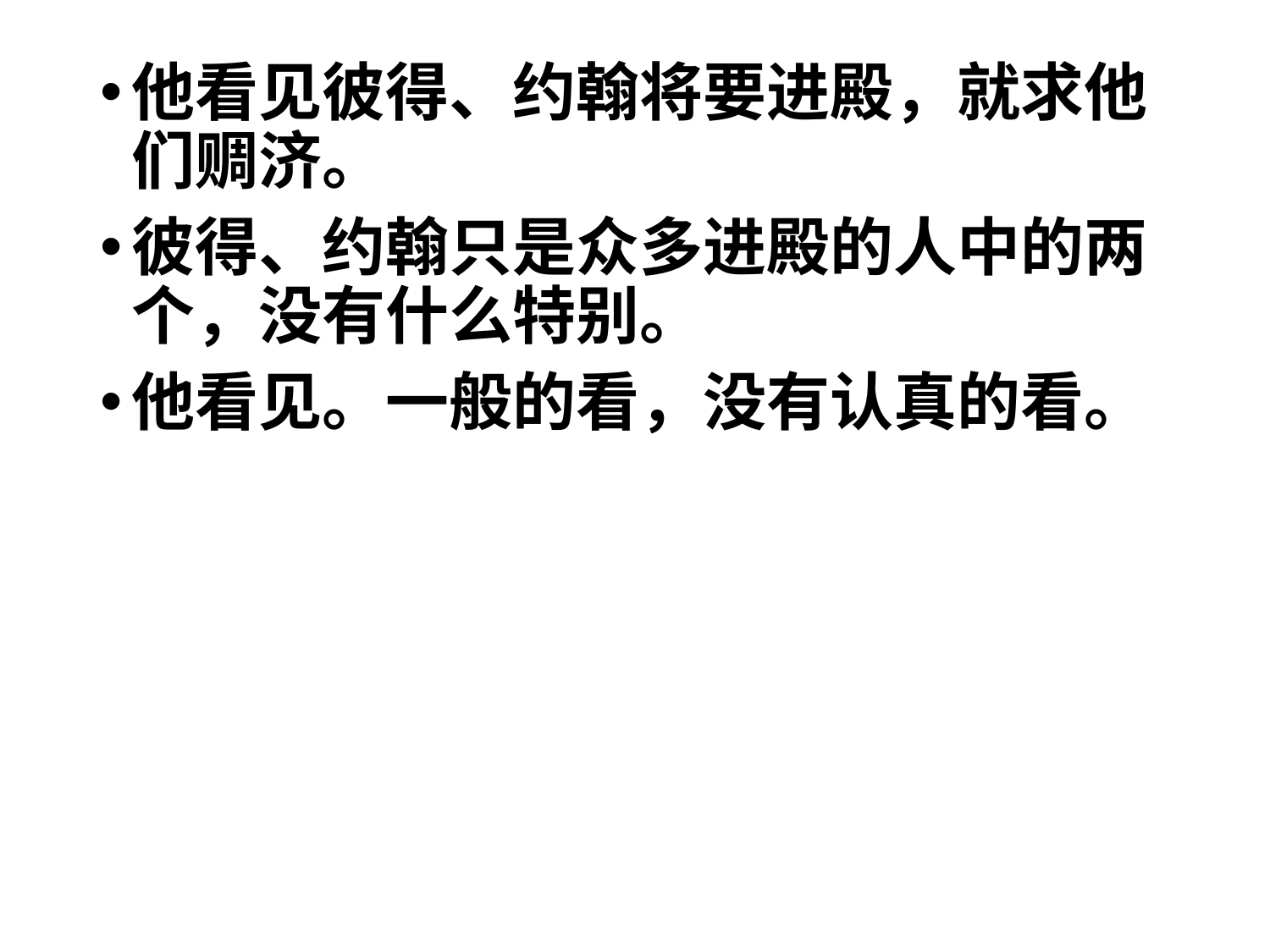

他看见彼得、约翰将要进殿，就求他们赒济。
彼得、约翰只是众多进殿的人中的两个，没有什么特别。
他看见。一般的看，没有认真的看。